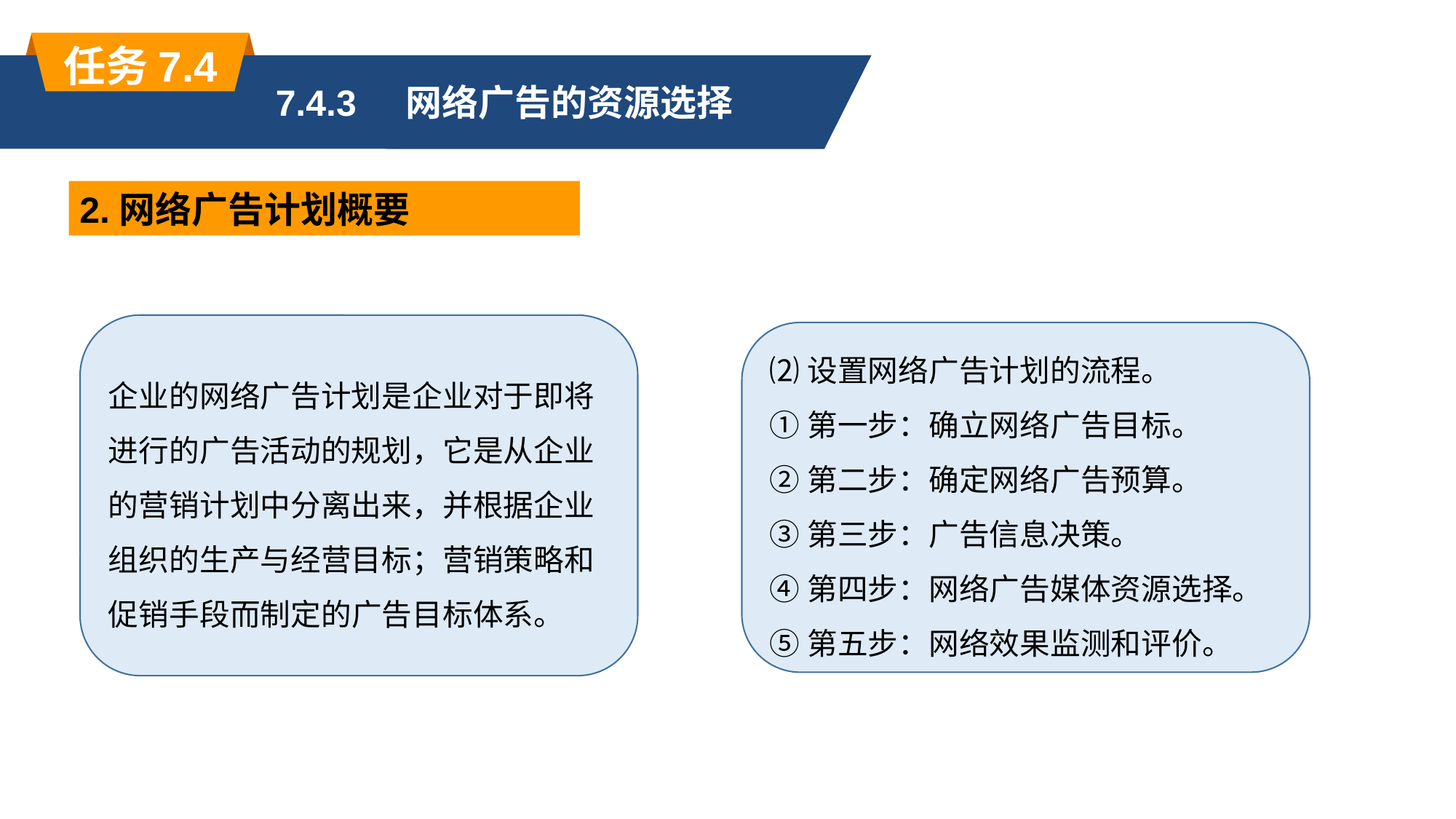

任务7.4

7.4.3    网络广告的资源选择
2.网络广告计划概要
企业的网络广告计划是企业对于即将进行的广告活动的规划，它是从企业的营销计划中分离出来，并根据企业组织的生产与经营目标；营销策略和促销手段而制定的广告目标体系。
⑵设置网络广告计划的流程。
①第一步：确立网络广告目标。
②第二步：确定网络广告预算。
③第三步：广告信息决策。
④第四步：网络广告媒体资源选择。
⑤第五步：网络效果监测和评价。